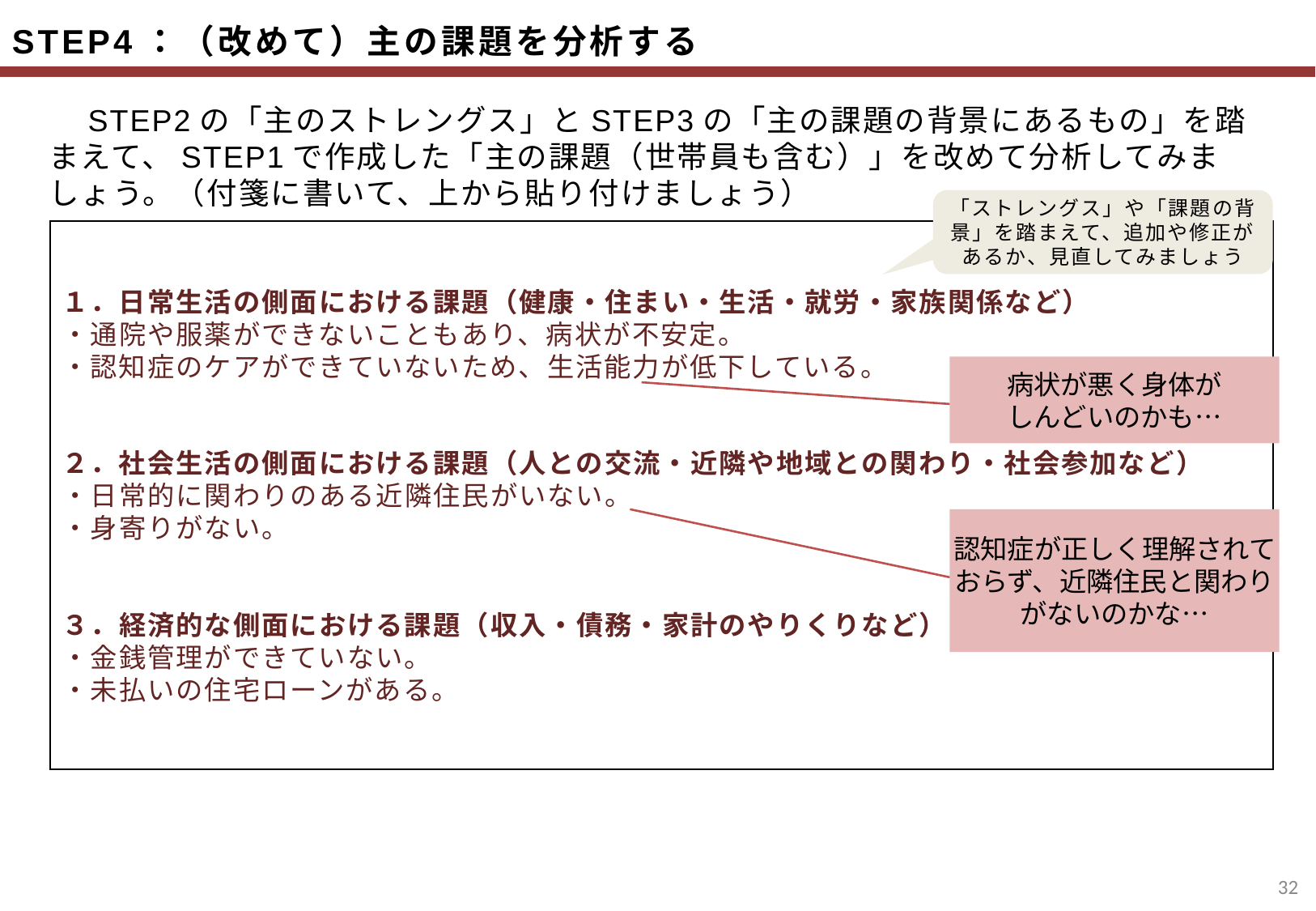

STEP4：（改めて）主の課題を分析する
　STEP2の「主のストレングス」とSTEP3の「主の課題の背景にあるもの」を踏まえて、STEP1で作成した「主の課題（世帯員も含む）」を改めて分析してみましょう。（付箋に書いて、上から貼り付けましょう）

「ストレングス」や「課題の背景」を踏まえて、追加や修正があるか、見直してみましょう

１．日常生活の側面における課題（健康・住まい・生活・就労・家族関係など）
・通院や服薬ができないこともあり、病状が不安定。
・認知症のケアができていないため、生活能力が低下している。

２．社会生活の側面における課題（人との交流・近隣や地域との関わり・社会参加など）
・日常的に関わりのある近隣住民がいない。
・身寄りがない。

３．経済的な側面における課題（収入・債務・家計のやりくりなど）
・金銭管理ができていない。
・未払いの住宅ローンがある。
病状が悪く身体が
しんどいのかも…
認知症が正しく理解されておらず、近隣住民と関わりがないのかな…
32